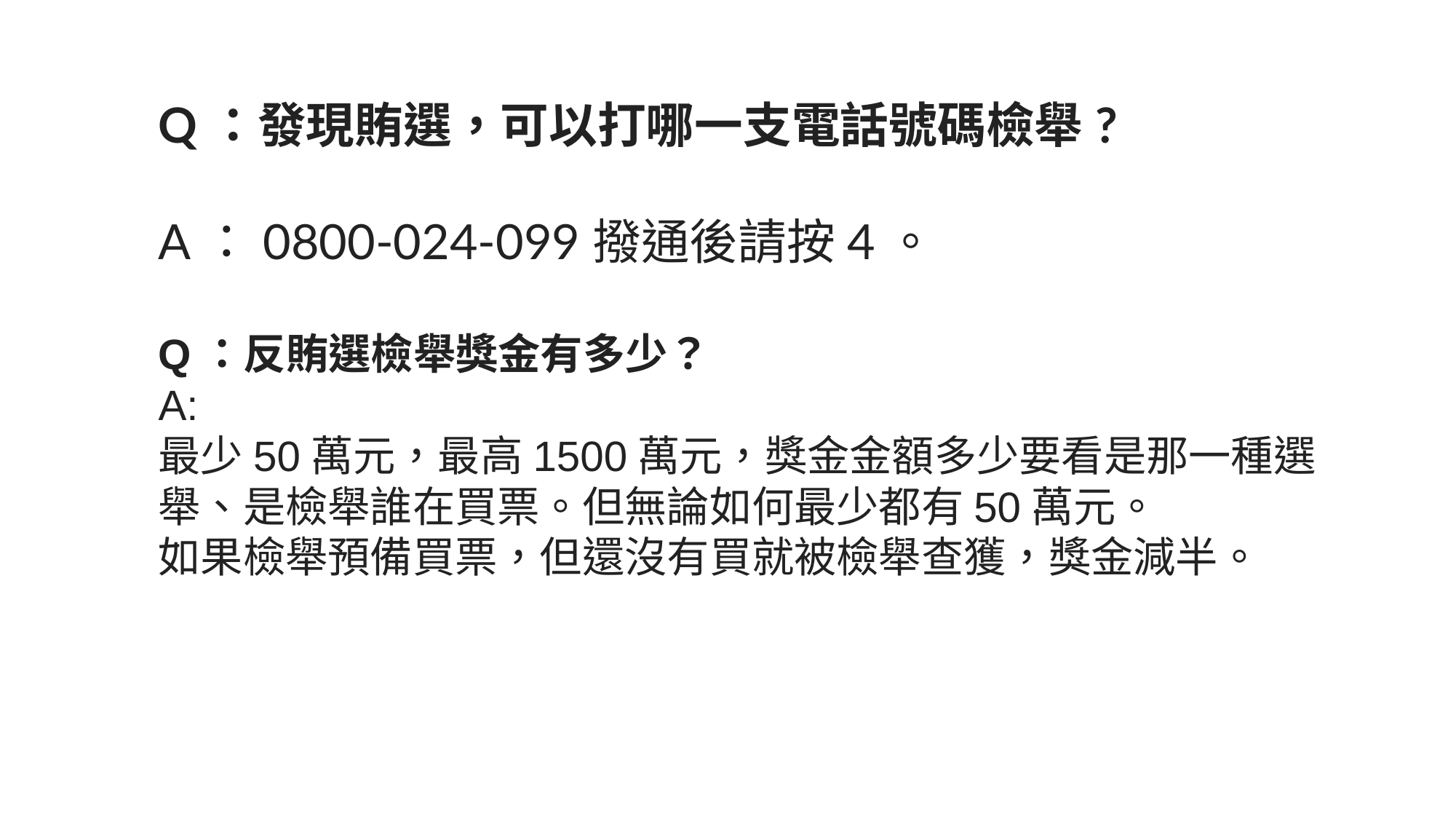

Q：發現賄選，可以打哪一支電話號碼檢舉?
A：0800-024-099撥通後請按4。
Q：反賄選檢舉獎金有多少？
A:
最少50萬元，最高1500萬元，獎金金額多少要看是那一種選舉、是檢舉誰在買票。但無論如何最少都有50萬元。
如果檢舉預備買票，但還沒有買就被檢舉查獲，獎金減半。